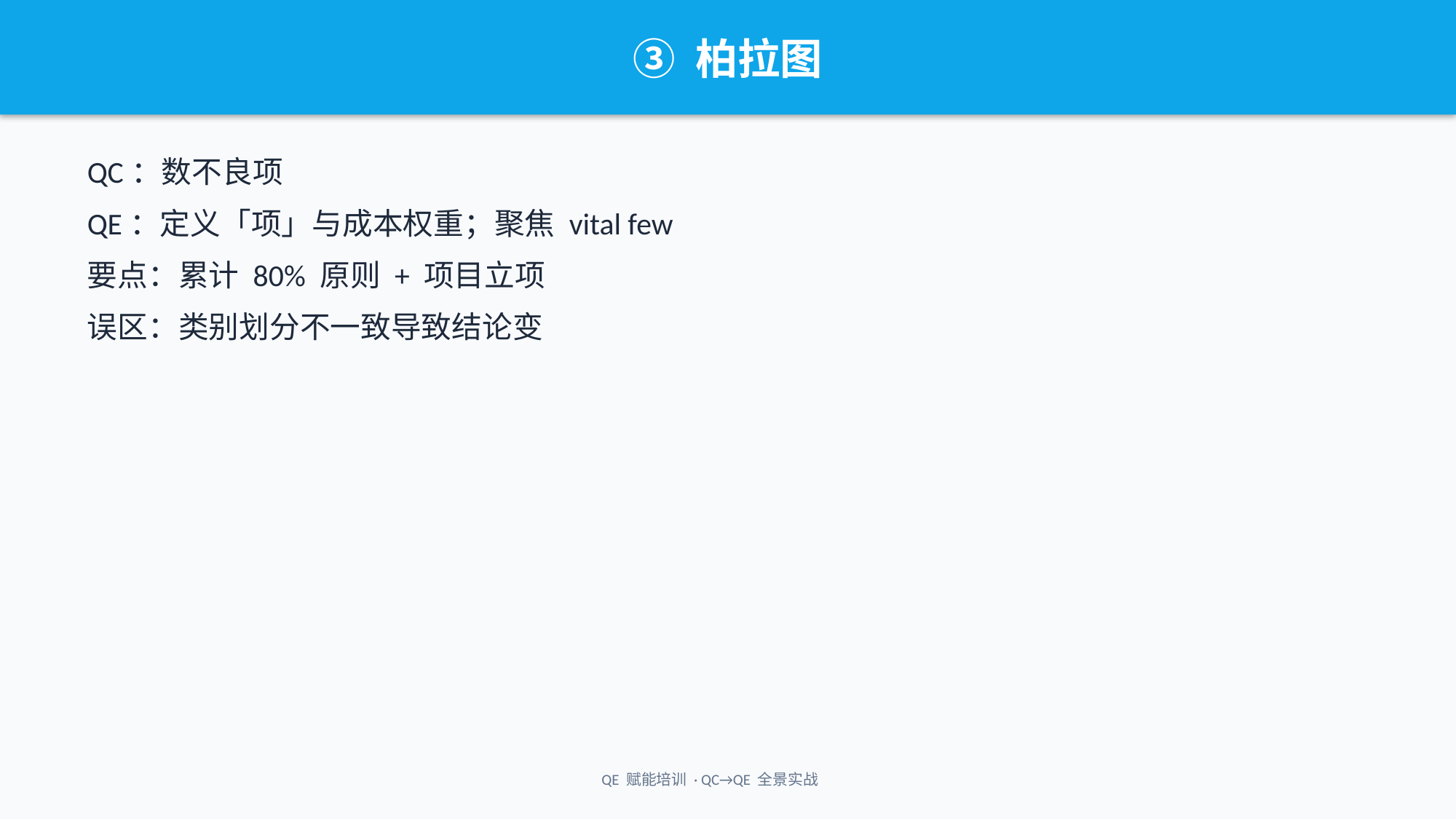

③ 柏拉图
QC：数不良项
QE：定义「项」与成本权重；聚焦 vital few
要点：累计 80% 原则 + 项目立项
误区：类别划分不一致导致结论变
QE 赋能培训 · QC→QE 全景实战